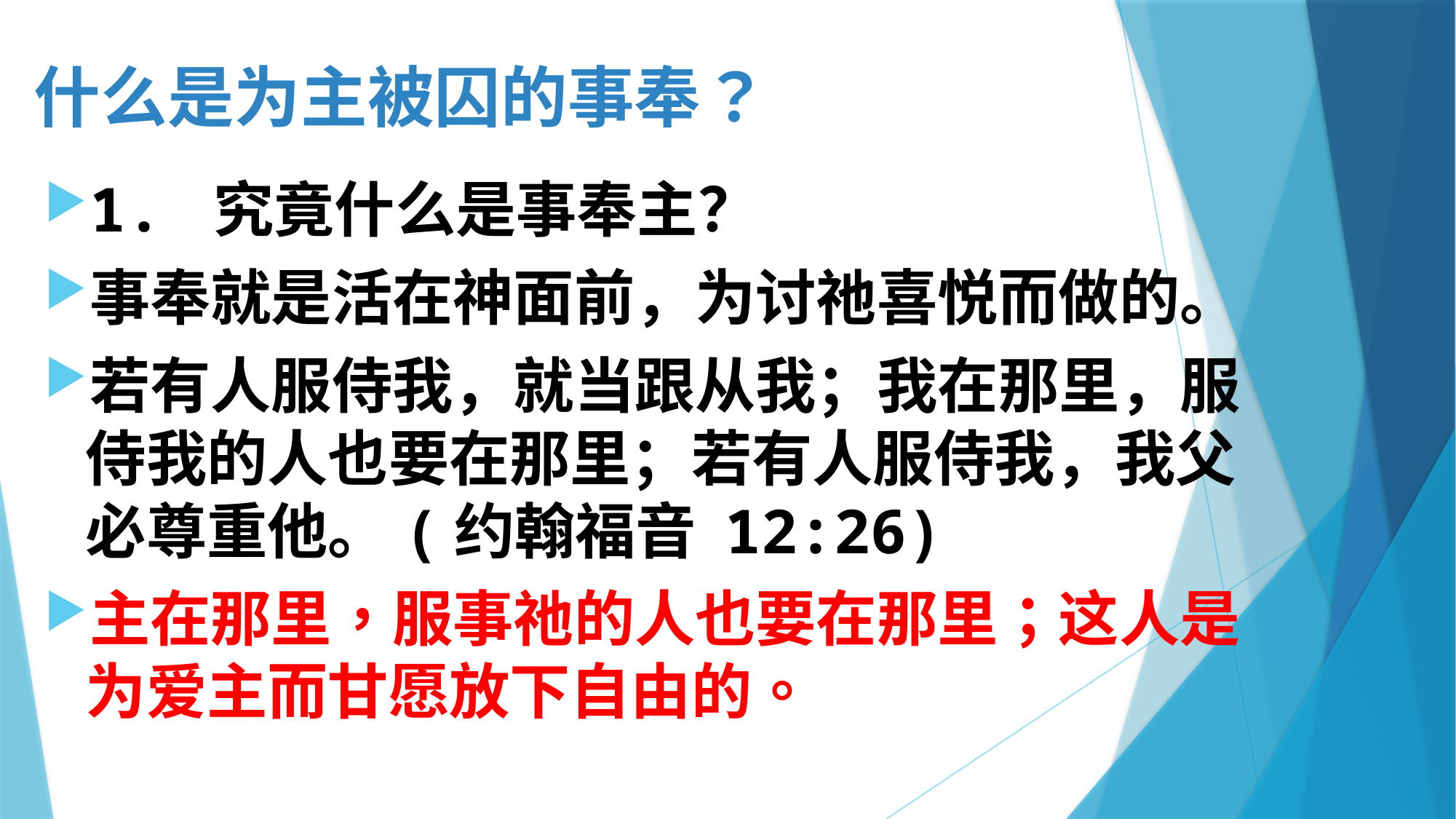

# 什么是为主被囚的事奉？
1. 究竟什么是事奉主？
事奉就是活在神面前，为讨祂喜悦而做的。
若有人服侍我，就当跟从我；我在那里，服侍我的人也要在那里；若有人服侍我，我父必尊重他。(约翰福音 12:26)
主在那里，服事祂的人也要在那里；这人是为爱主而甘愿放下自由的。